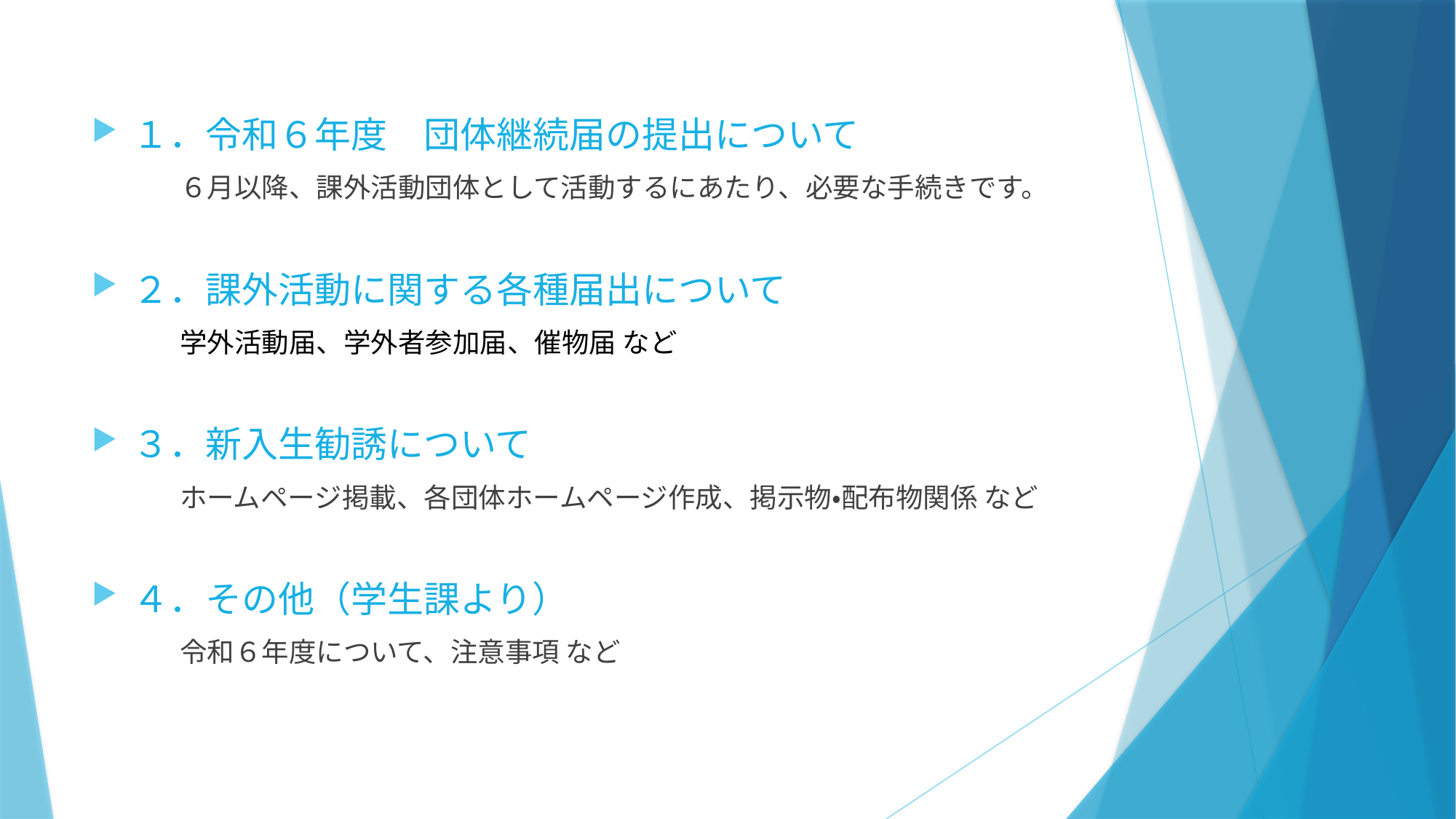

１．令和６年度　団体継続届の提出について
　　　 ６月以降、課外活動団体として活動するにあたり、必要な手続きです。

２．課外活動に関する各種届出について
　　　 学外活動届、学外者参加届、催物届 など

３．新入生勧誘について
　　　 ホームページ掲載、各団体ホームページ作成、掲示物・配布物関係 など

４．その他（学生課より）
　　　 令和６年度について、注意事項 など